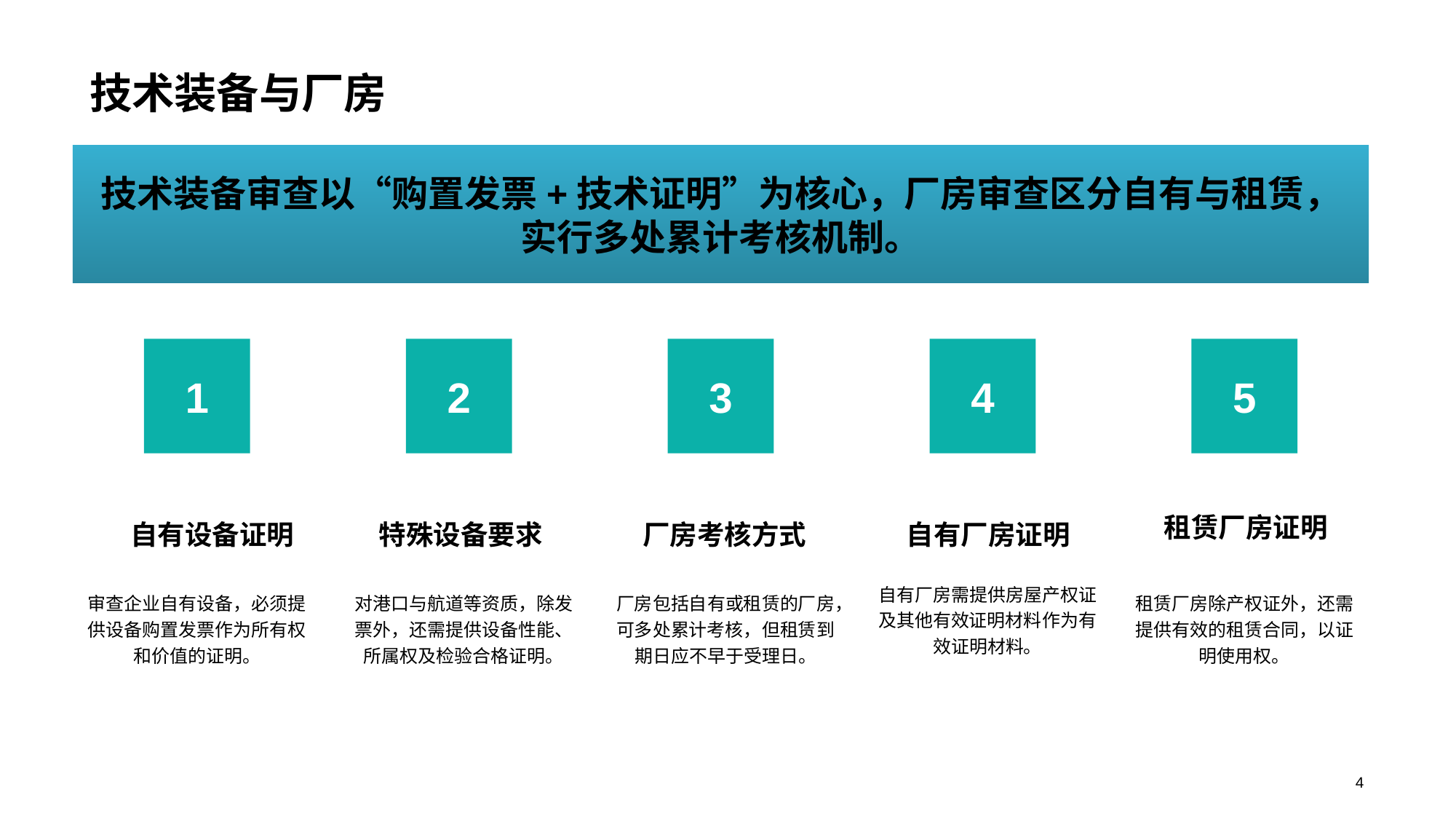

技术装备与厂房
技术装备审查以“购置发票+技术证明”为核心，厂房审查区分自有与租赁，实行多处累计考核机制。
1
自有设备证明
审查企业自有设备，必须提供设备购置发票作为所有权和价值的证明。
2
特殊设备要求
对港口与航道等资质，除发票外，还需提供设备性能、所属权及检验合格证明。
3
厂房考核方式
厂房包括自有或租赁的厂房，可多处累计考核，但租赁到期日应不早于受理日。
4
自有厂房证明
自有厂房需提供房屋产权证及其他有效证明材料作为有效证明材料。
5
租赁厂房证明
租赁厂房除产权证外，还需提供有效的租赁合同，以证明使用权。
4